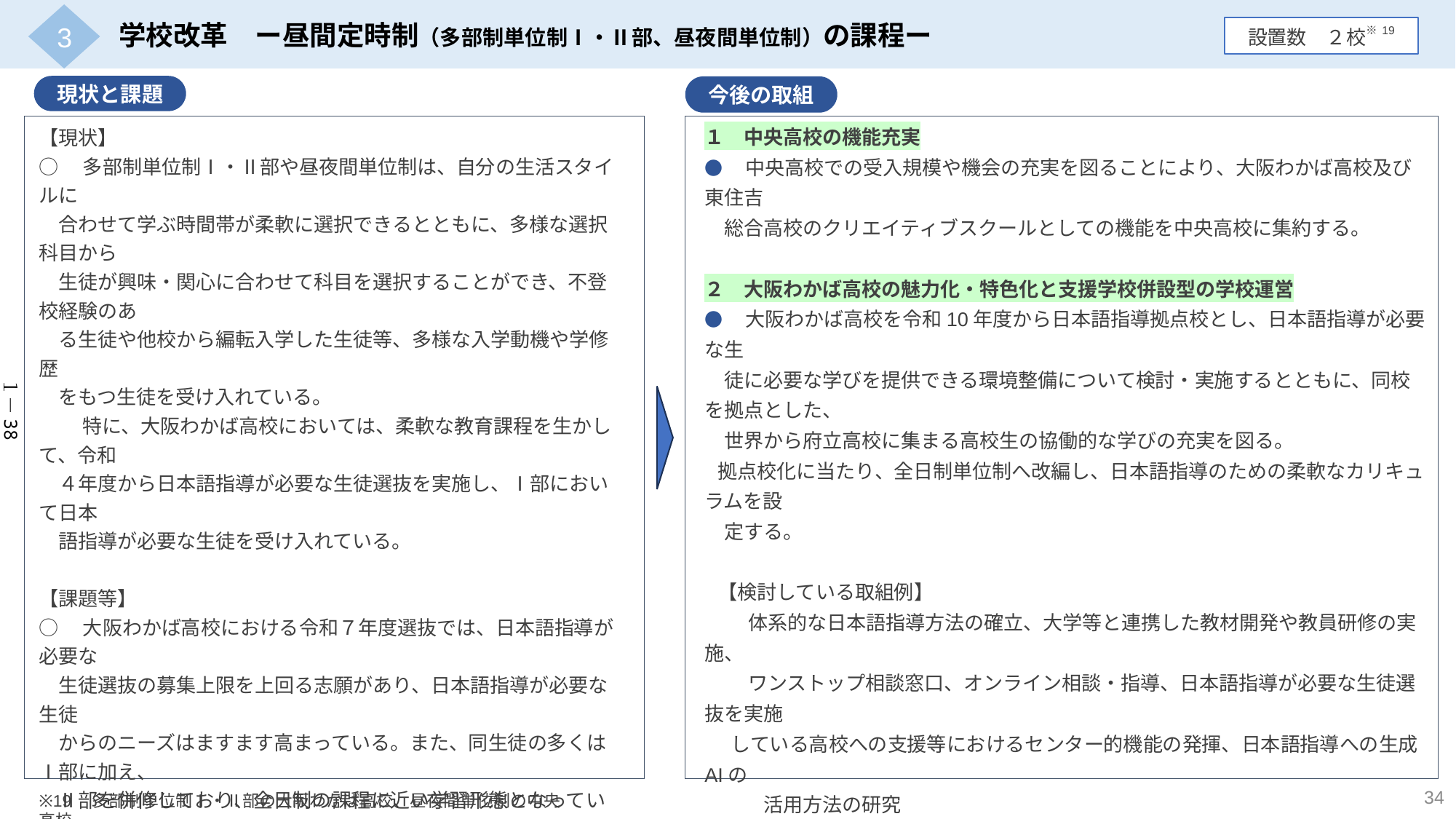

3
学校改革　ー昼間定時制（多部制単位制Ⅰ・Ⅱ部、昼夜間単位制）の課程ー
設置数　２校※19
現状と課題
今後の取組
１　中央高校の機能充実
●　中央高校での受入規模や機会の充実を図ることにより、大阪わかば高校及び東住吉
　総合高校のクリエイティブスクールとしての機能を中央高校に集約する。

２　大阪わかば高校の魅力化・特色化と支援学校併設型の学校運営
●　大阪わかば高校を令和10年度から日本語指導拠点校とし、日本語指導が必要な生
　徒に必要な学びを提供できる環境整備について検討・実施するとともに、同校を拠点とした、
　世界から府立高校に集まる高校生の協働的な学びの充実を図る。
  拠点校化に当たり、全日制単位制へ改編し、日本語指導のための柔軟なカリキュラムを設
　定する。

  【検討している取組例】
　　 体系的な日本語指導方法の確立、大学等と連携した教材開発や教員研修の実施、
　　 ワンストップ相談窓口、オンライン相談・指導、日本語指導が必要な生徒選抜を実施
     している高校への支援等におけるセンター的機能の発揮、日本語指導への生成AIの
　　　活用方法の研究

●　令和10年度から大阪わかば高校の敷地内に生野支援学校を併設。
　両校連携による生徒理解や生徒支援機能の強化、インクルーシブな授業の研究・開発や
  実践、生徒相互の交流や協働的な学びの実施、両校がもつ専門性を生かした教育の展開
  等を検討・実施の上、併設の強みや相乗効果を十分に発揮し、地域と連携しながら、大阪
　の　「ともに学び、ともに育つ」教育を推進する。
【現状】
○　多部制単位制Ⅰ・Ⅱ部や昼夜間単位制は、自分の生活スタイルに
　合わせて学ぶ時間帯が柔軟に選択できるとともに、多様な選択科目から
　生徒が興味・関心に合わせて科目を選択することができ、不登校経験のあ
　る生徒や他校から編転入学した生徒等、多様な入学動機や学修歴
　をもつ生徒を受け入れている。
　 　特に、大阪わかば高校においては、柔軟な教育課程を生かして、令和
　４年度から日本語指導が必要な生徒選抜を実施し、Ⅰ部において日本
　語指導が必要な生徒を受け入れている。

【課題等】
○　大阪わかば高校における令和７年度選抜では、日本語指導が必要な
　生徒選抜の募集上限を上回る志願があり、日本語指導が必要な生徒
　からのニーズはますます高まっている。また、同生徒の多くはⅠ部に加え、
　Ⅱ部を併修しており、全日制の課程に近い学習形態となっている。

○　多様な学びを保障するセーフティネットの役割を担う昼間定時制の高校
　２校については、各々の役割を整理し、時代に即した改革を進める必要
　がある。
　　その際、府立高校における日本語指導が必要な生徒が増加しており、
　受入経験の少ない府立高校への少数散在化が進んでいること、府立高
　校への年度途中の編入学や秋季入学者選抜の受験者も増加傾向に
　ある状況を踏まえた検討が求められる。

１－38

34
※19　多部制単位制Ⅰ・Ⅱ部の大阪わかば高校、昼夜間単位制の中央高校。